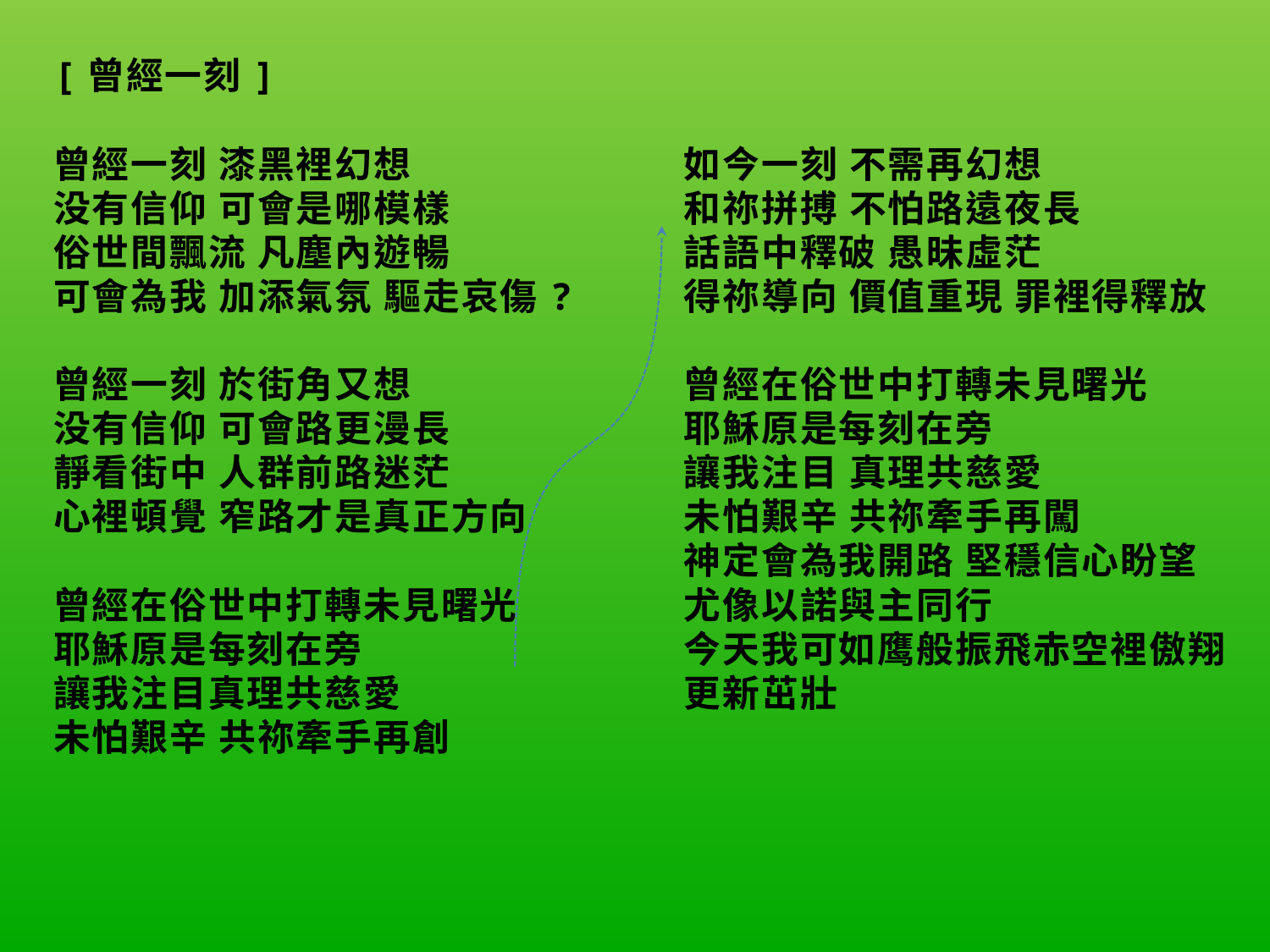

| [曾經一刻]    曾經一刻 漆黑裡幻想 没有信仰 可會是哪模樣 俗世間飄流 凡塵內遊暢 可會為我 加添氣氛 驅走哀傷?   曾經一刻 於街角又想 没有信仰 可會路更漫長 靜看街中 人群前路迷茫 心裡頓覺 窄路才是真正方向   曾經在俗世中打轉未見曙光 耶穌原是每刻在旁 讓我注目真理共慈愛 未怕艱辛 共祢牽手再創 | 如今一刻 不需再幻想 和祢拼搏 不怕路遠夜長 話語中釋破 愚昧虛茫 得祢導向 價值重現 罪裡得釋放   曾經在俗世中打轉未見曙光 耶穌原是每刻在旁 讓我注目 真理共慈愛 未怕艱辛 共祢牽手再闖 神定會為我開路 堅穩信心盼望 尤像以諾與主同行 今天我可如鹰般振飛赤空裡傲翔 更新茁壯 |
| --- | --- |